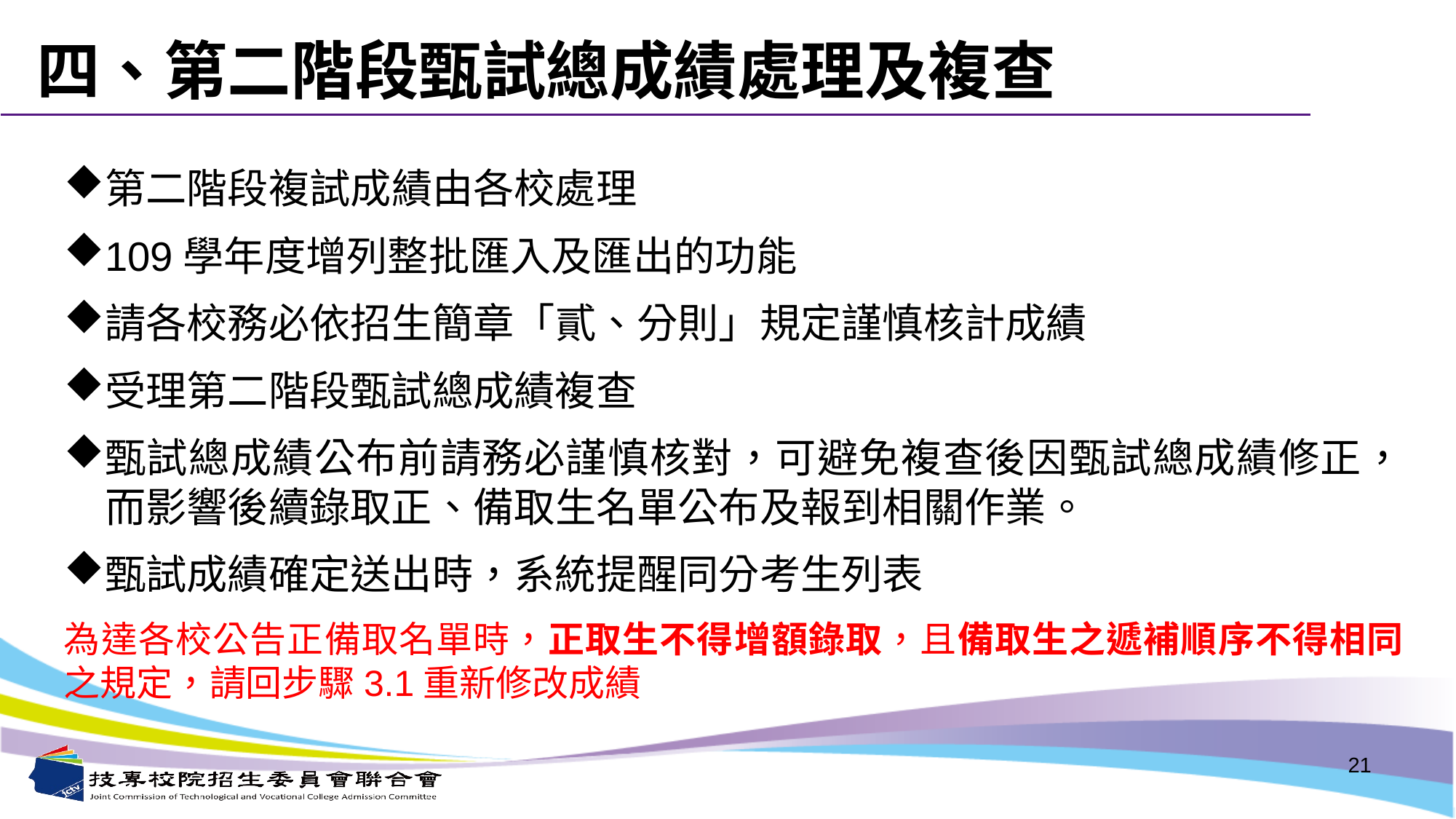

# 四、第二階段甄試總成績處理及複查
第二階段複試成績由各校處理
109學年度增列整批匯入及匯出的功能
請各校務必依招生簡章「貳、分則」規定謹慎核計成績
受理第二階段甄試總成績複查
甄試總成績公布前請務必謹慎核對，可避免複查後因甄試總成績修正，而影響後續錄取正、備取生名單公布及報到相關作業。
甄試成績確定送出時，系統提醒同分考生列表
為達各校公告正備取名單時，正取生不得增額錄取，且備取生之遞補順序不得相同之規定，請回步驟3.1重新修改成績
21